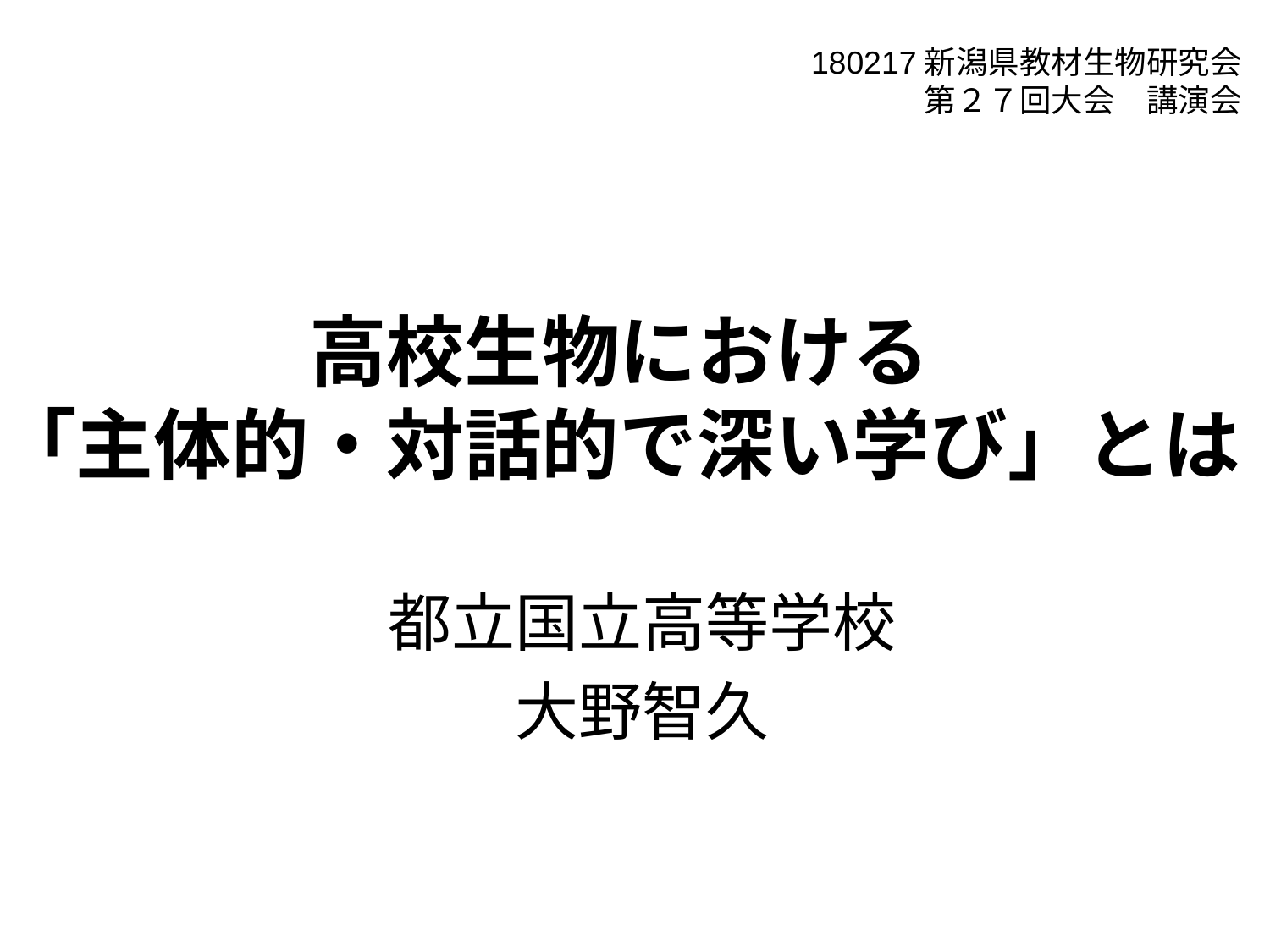

180217新潟県教材生物研究会
第２７回大会　講演会
# 高校生物における 「主体的・対話的で深い学び」とは
都立国立高等学校
大野智久